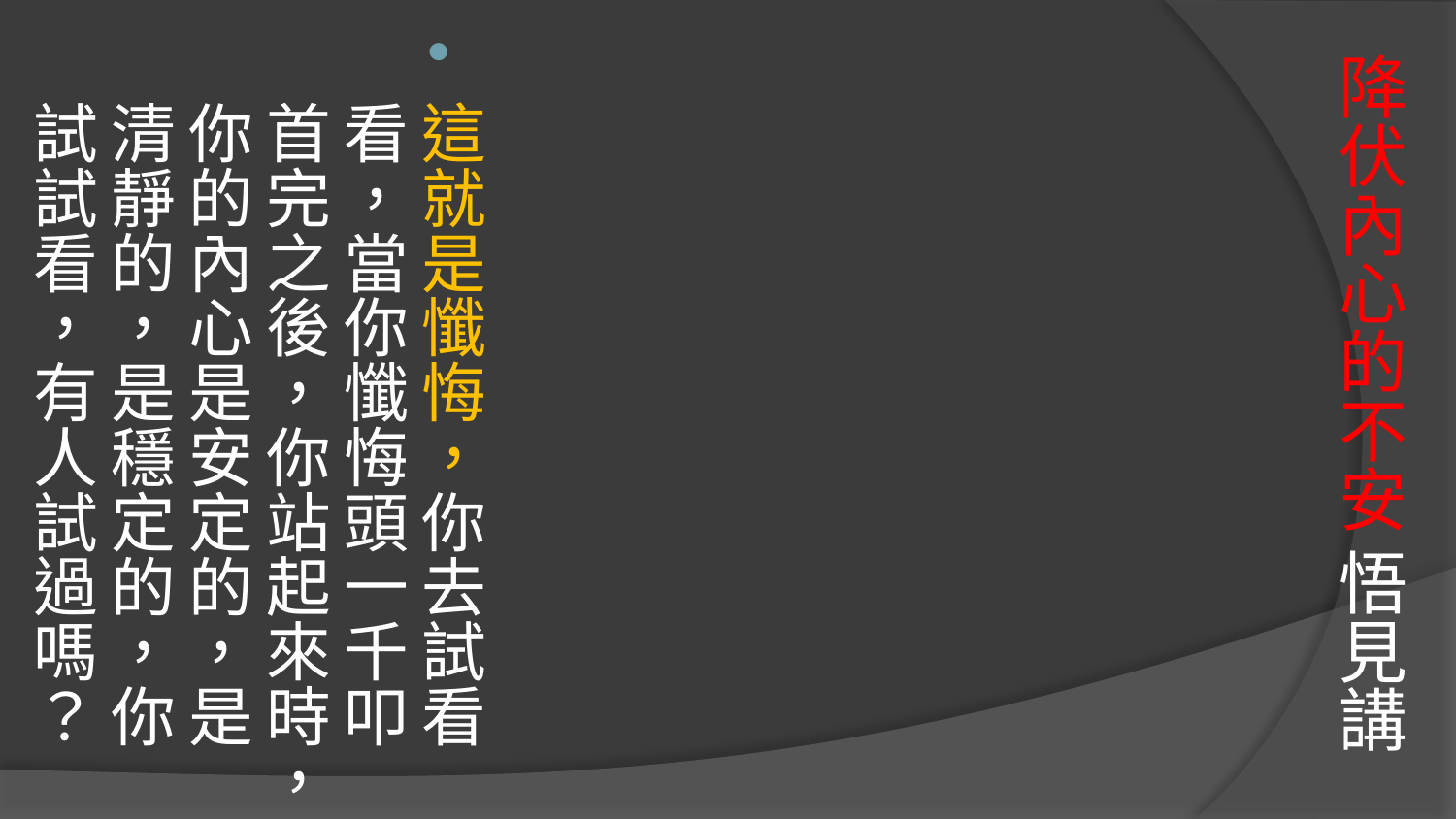

這就是懺悔，你去試看看，當你懺悔頭一千叩首完之後，你站起來時，你的內心是安定的，是清靜的，是穩定的，你試試看，有人試過嗎？
# 降伏內心的不安 悟見講